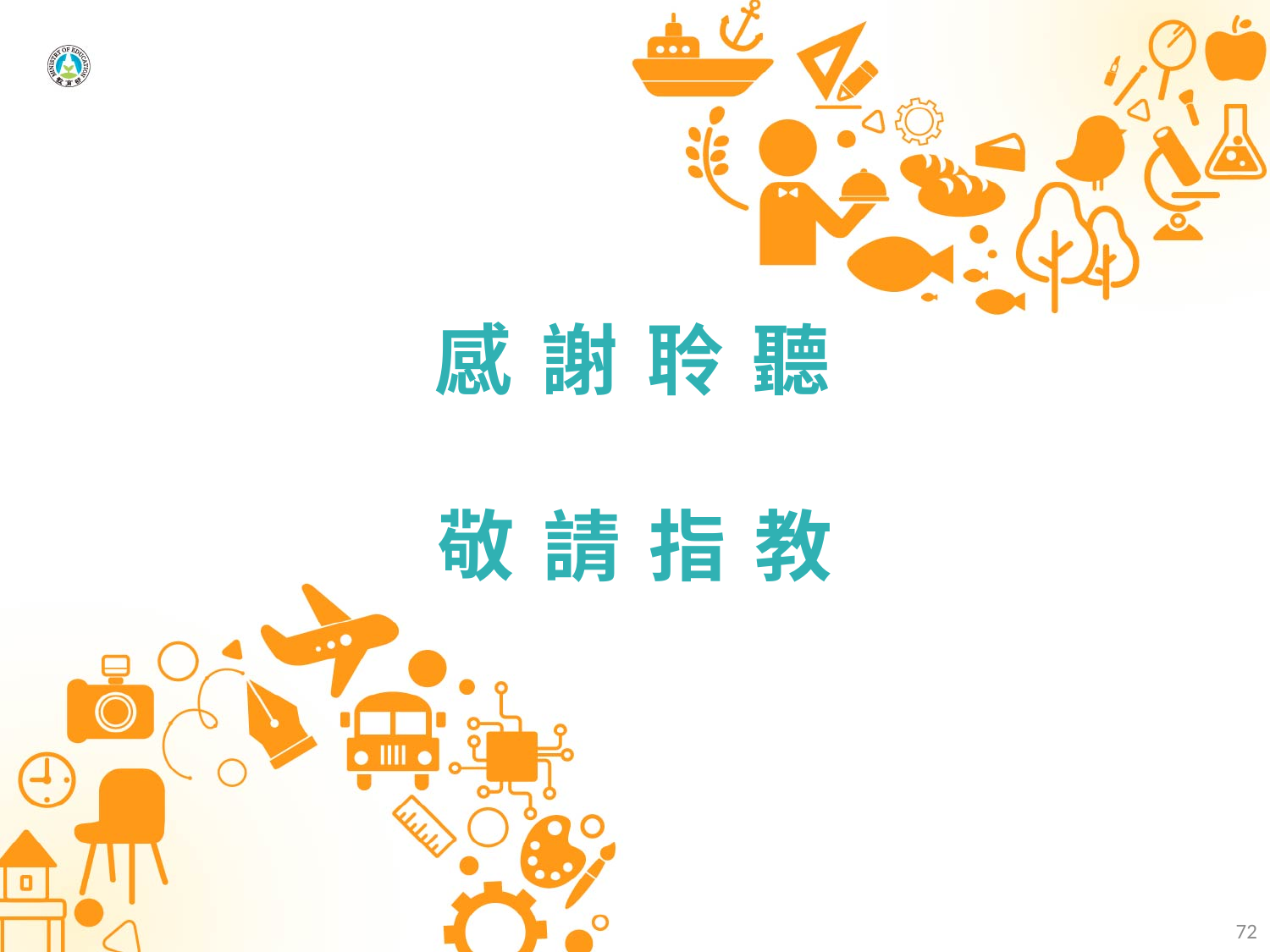

# 感 謝 聆 聽 敬 請 指 教
72